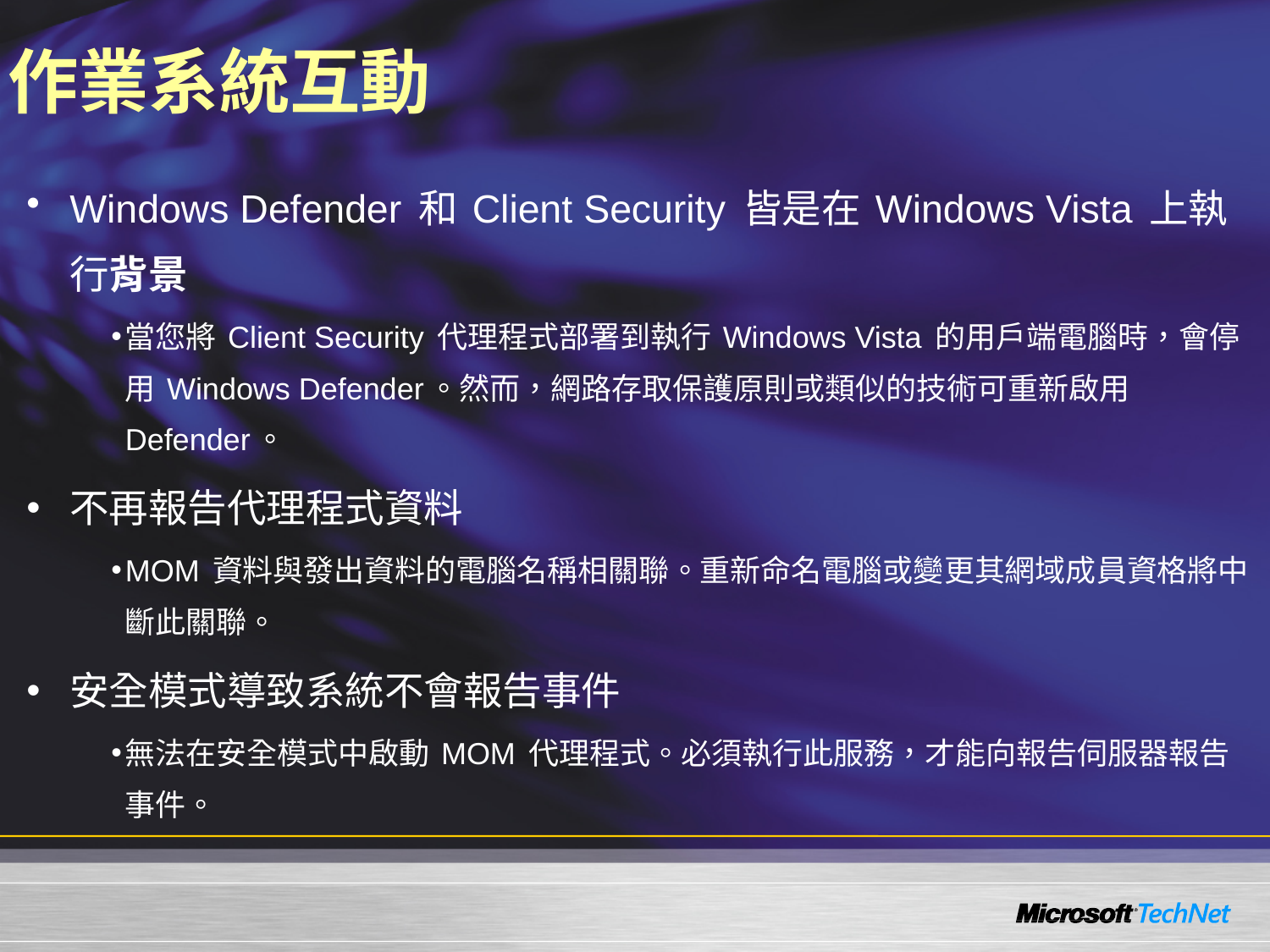

# 作業系統互動
Windows Defender 和 Client Security 皆是在 Windows Vista 上執行背景
當您將 Client Security 代理程式部署到執行 Windows Vista 的用戶端電腦時，會停用 Windows Defender。然而，網路存取保護原則或類似的技術可重新啟用 Defender。
不再報告代理程式資料
MOM 資料與發出資料的電腦名稱相關聯。重新命名電腦或變更其網域成員資格將中斷此關聯。
安全模式導致系統不會報告事件
無法在安全模式中啟動 MOM 代理程式。必須執行此服務，才能向報告伺服器報告事件。